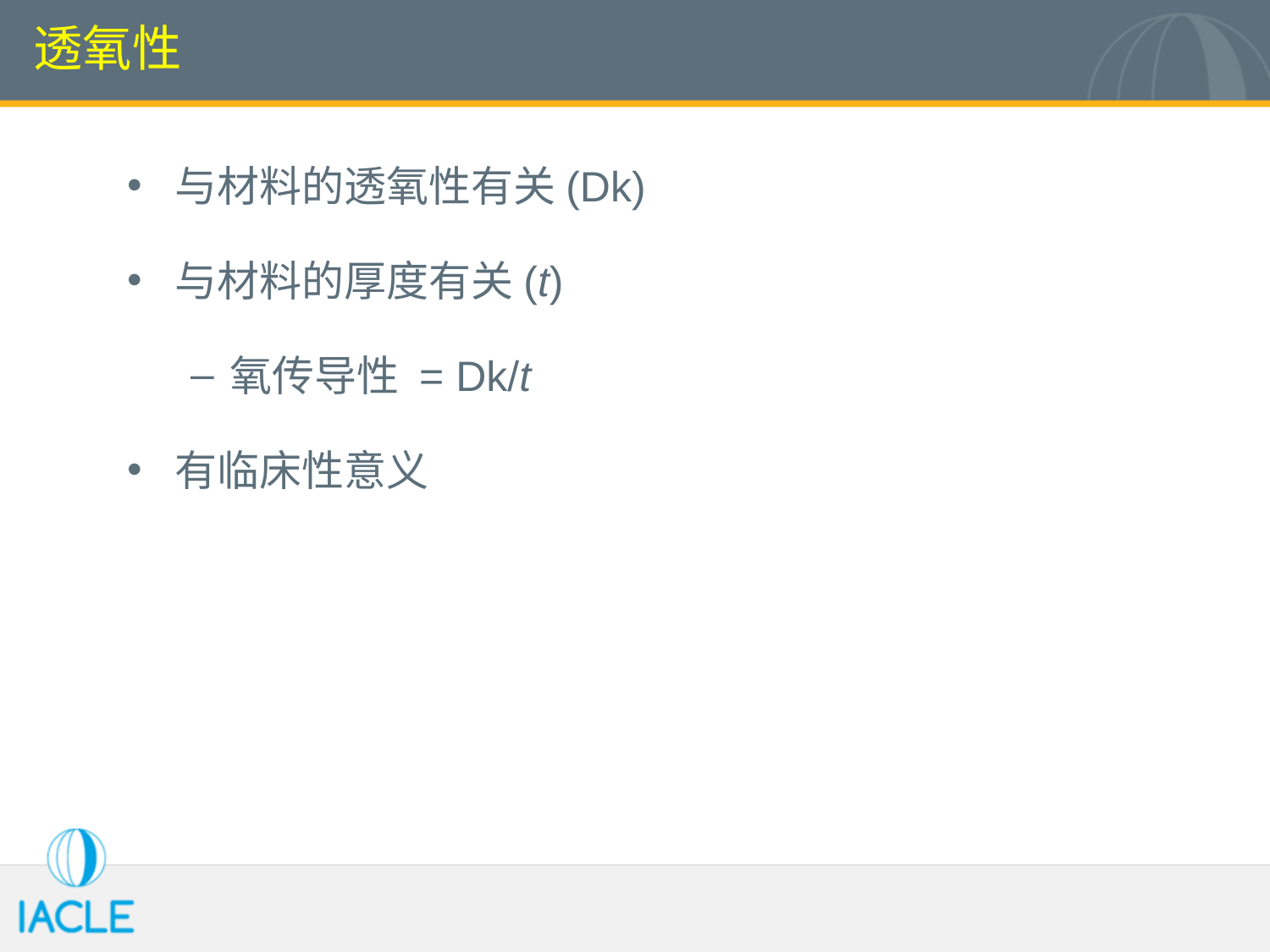

透氧性
与材料的透氧性有关(Dk)
与材料的厚度有关(t)
氧传导性 = Dk/t
有临床性意义